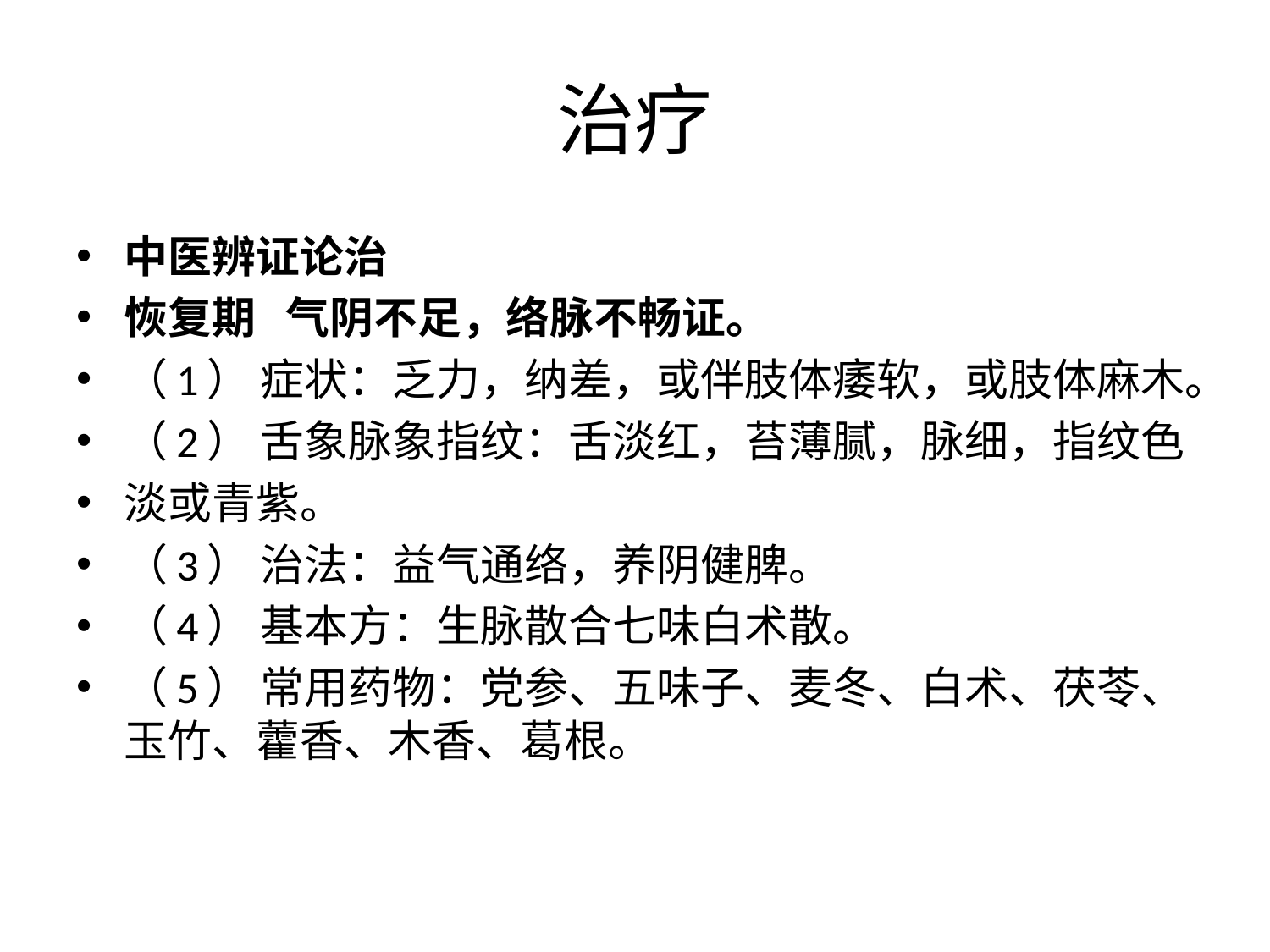

# 治疗
中医辨证论治
恢复期   气阴不足，络脉不畅证。
（1） 症状：乏力，纳差，或伴肢体痿软，或肢体麻木。
（2） 舌象脉象指纹：舌淡红，苔薄腻，脉细，指纹色
淡或青紫。
（3） 治法：益气通络，养阴健脾。
（4） 基本方：生脉散合七味白术散。
（5） 常用药物：党参、五味子、麦冬、白术、茯苓、玉竹、藿香、木香、葛根。